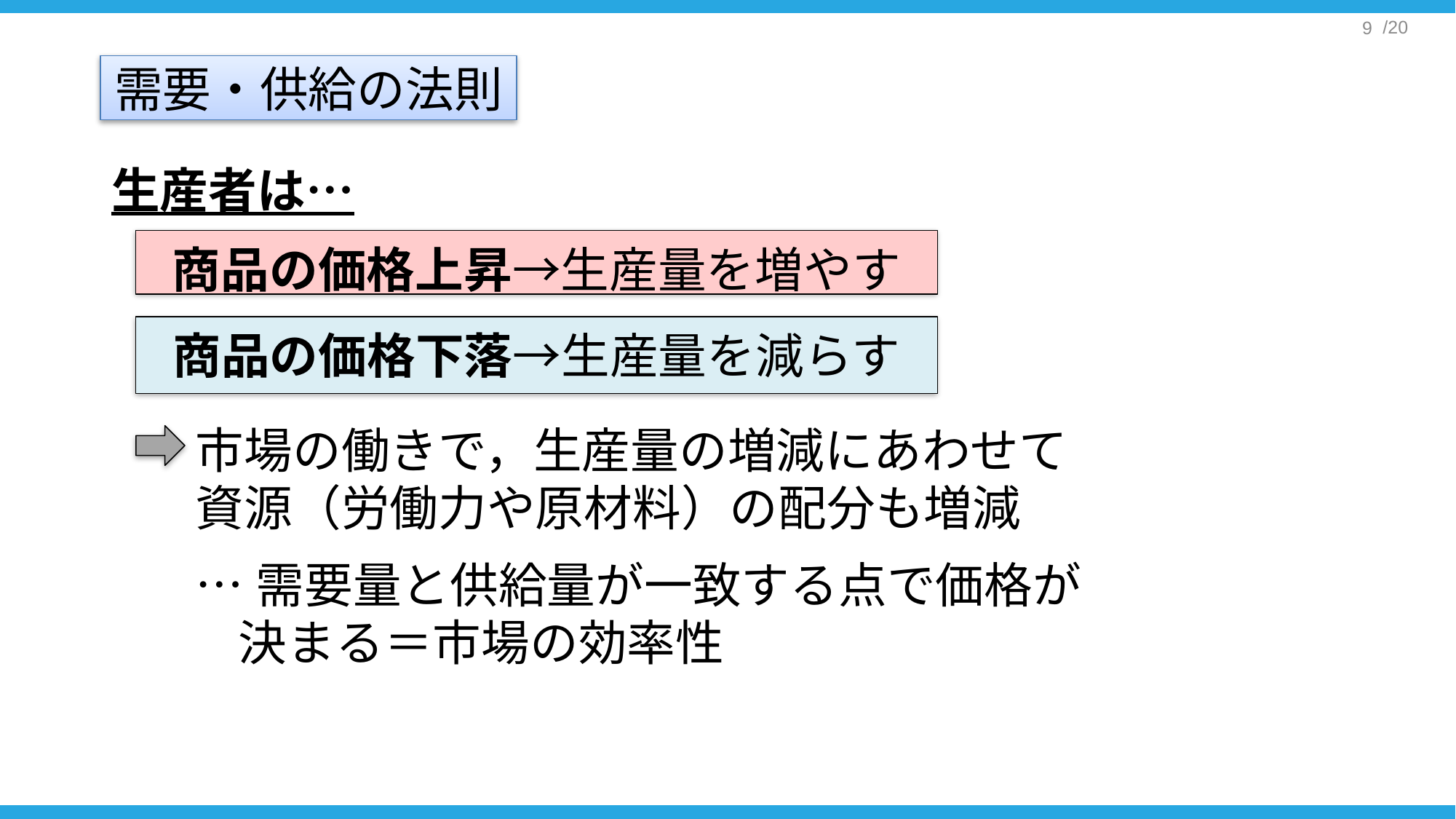

需要・供給の法則
生産者は…
商品の価格上昇→生産量を増やす
商品の価格下落→生産量を減らす
市場の働きで，生産量の増減にあわせて資源（労働力や原材料）の配分も増減

…需要量と供給量が一致する点で価格が決まる＝市場の効率性